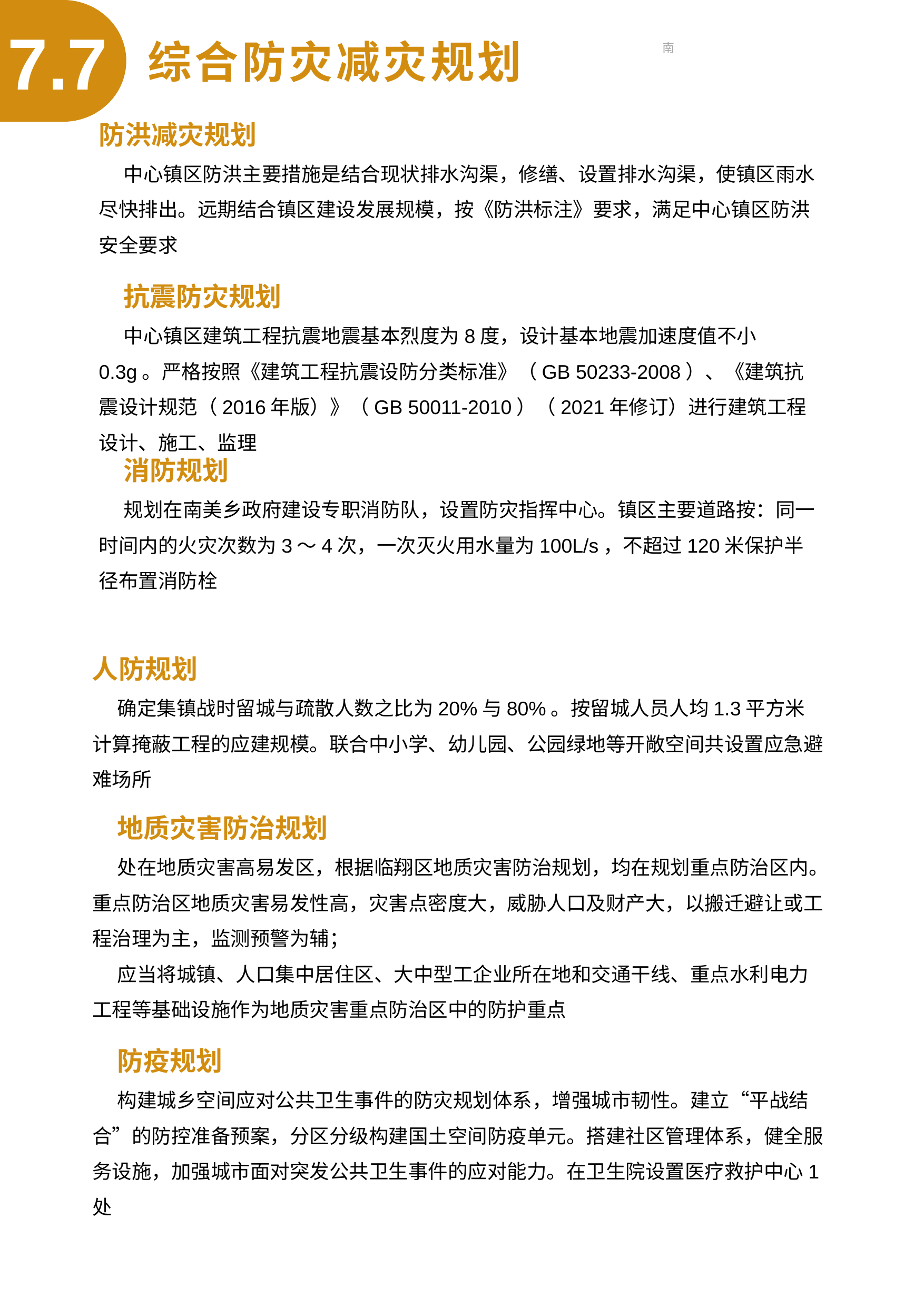

7.

7
综合防灾减灾规划
防洪减灾规划
中心镇区防洪主要措施是结合现状排水沟渠，修缮、设置排水沟渠，使镇区雨水尽快排出。远期结合镇区建设发展规模，按《防洪标注》要求，满足中心镇区防洪安全要求

抗震防灾规划
中心镇区建筑工程抗震地震基本烈度为8度，设计基本地震加速度值不小0.3g。严格按照《建筑工程抗震设防分类标准》（GB 50233-2008）、《建筑抗震设计规范（2016年版）》（GB 50011-2010）（2021年修订）进行建筑工程设计、施工、监理
消防规划
规划在南美乡政府建设专职消防队，设置防灾指挥中心。镇区主要道路按：同一时间内的火灾次数为3～4次，一次灭火用水量为100L/s，不超过120米保护半径布置消防栓
人防规划
确定集镇战时留城与疏散人数之比为20%与80%。按留城人员人均1.3平方米计算掩蔽工程的应建规模。联合中小学、幼儿园、公园绿地等开敞空间共设置应急避难场所

地质灾害防治规划
处在地质灾害高易发区，根据临翔区地质灾害防治规划，均在规划重点防治区内。重点防治区地质灾害易发性高，灾害点密度大，威胁人口及财产大，以搬迁避让或工程治理为主，监测预警为辅；
应当将城镇、人口集中居住区、大中型工企业所在地和交通干线、重点水利电力工程等基础设施作为地质灾害重点防治区中的防护重点

防疫规划
构建城乡空间应对公共卫生事件的防灾规划体系，增强城市韧性。建立“平战结合”的防控准备预案，分区分级构建国土空间防疫单元。搭建社区管理体系，健全服务设施，加强城市面对突发公共卫生事件的应对能力。在卫生院设置医疗救护中心1处